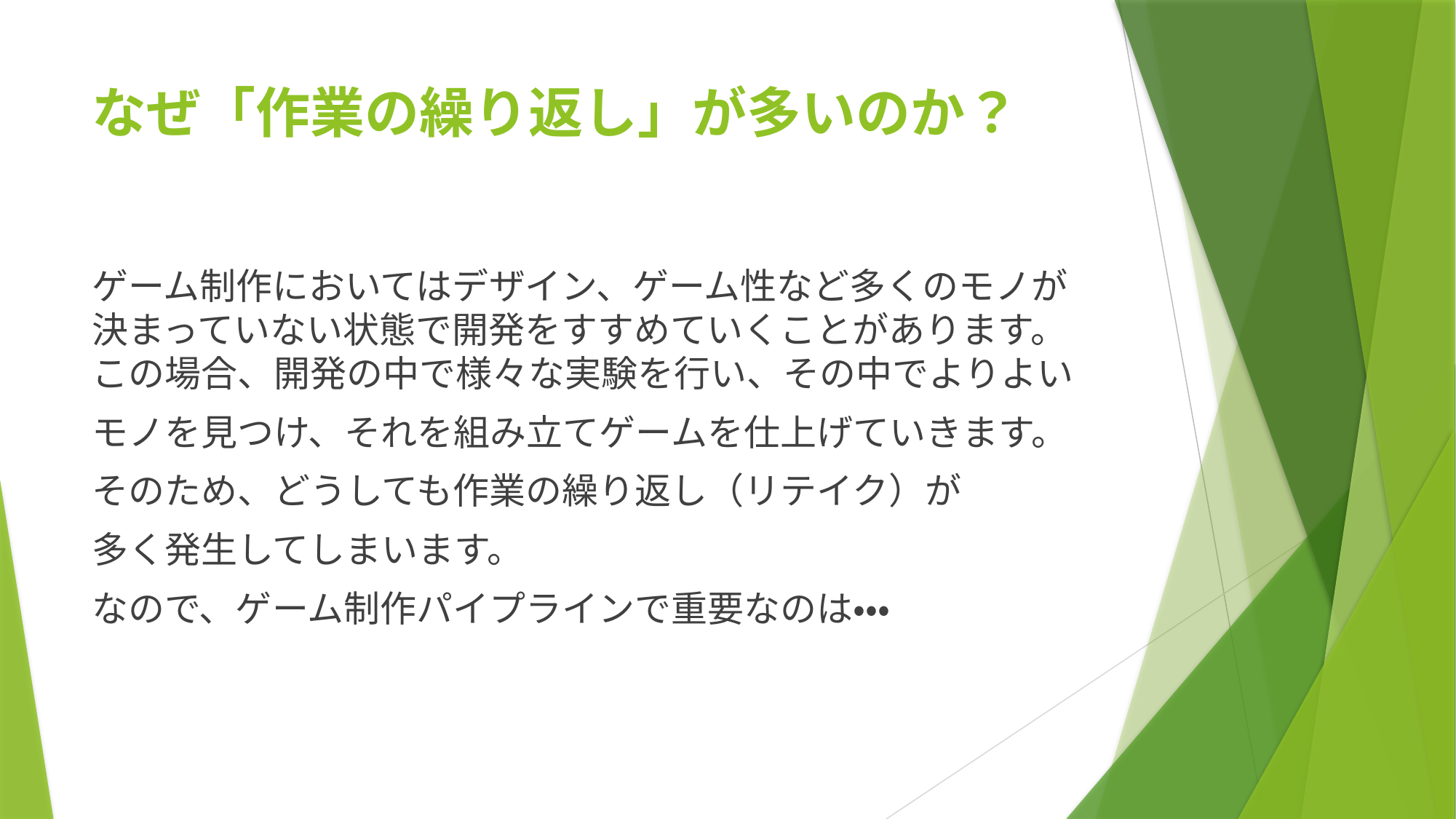

# なぜ「作業の繰り返し」が多いのか？
ゲーム制作においてはデザイン、ゲーム性など多くのモノが決まっていない状態で開発をすすめていくことがあります。この場合、開発の中で様々な実験を行い、その中でよりよい
モノを見つけ、それを組み立てゲームを仕上げていきます。
そのため、どうしても作業の繰り返し（リテイク）が
多く発生してしまいます。
なので、ゲーム制作パイプラインで重要なのは・・・